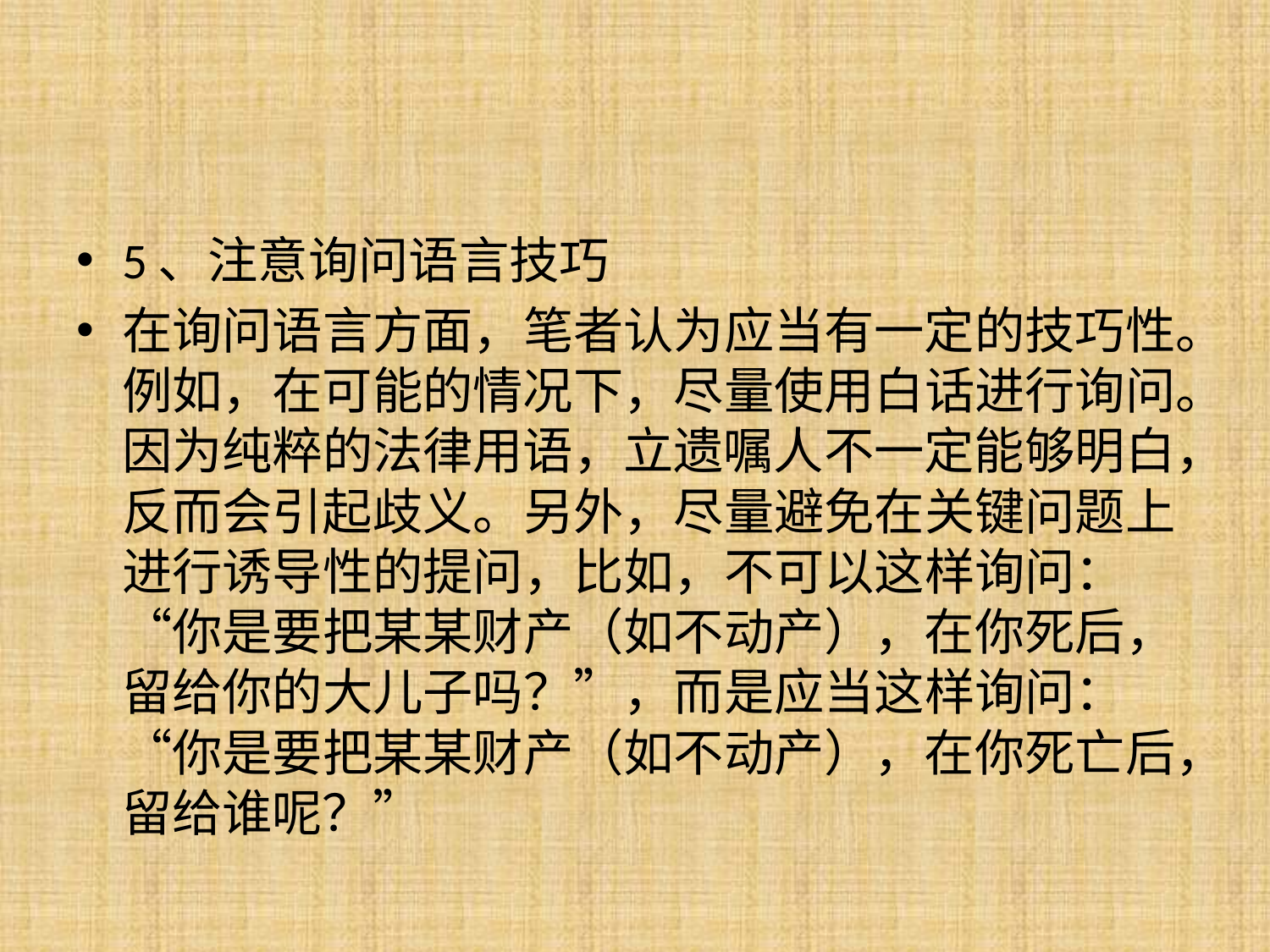

#
5、注意询问语言技巧
在询问语言方面，笔者认为应当有一定的技巧性。例如，在可能的情况下，尽量使用白话进行询问。因为纯粹的法律用语，立遗嘱人不一定能够明白，反而会引起歧义。另外，尽量避免在关键问题上进行诱导性的提问，比如，不可以这样询问：“你是要把某某财产（如不动产），在你死后，留给你的大儿子吗？”，而是应当这样询问：“你是要把某某财产（如不动产），在你死亡后，留给谁呢？”